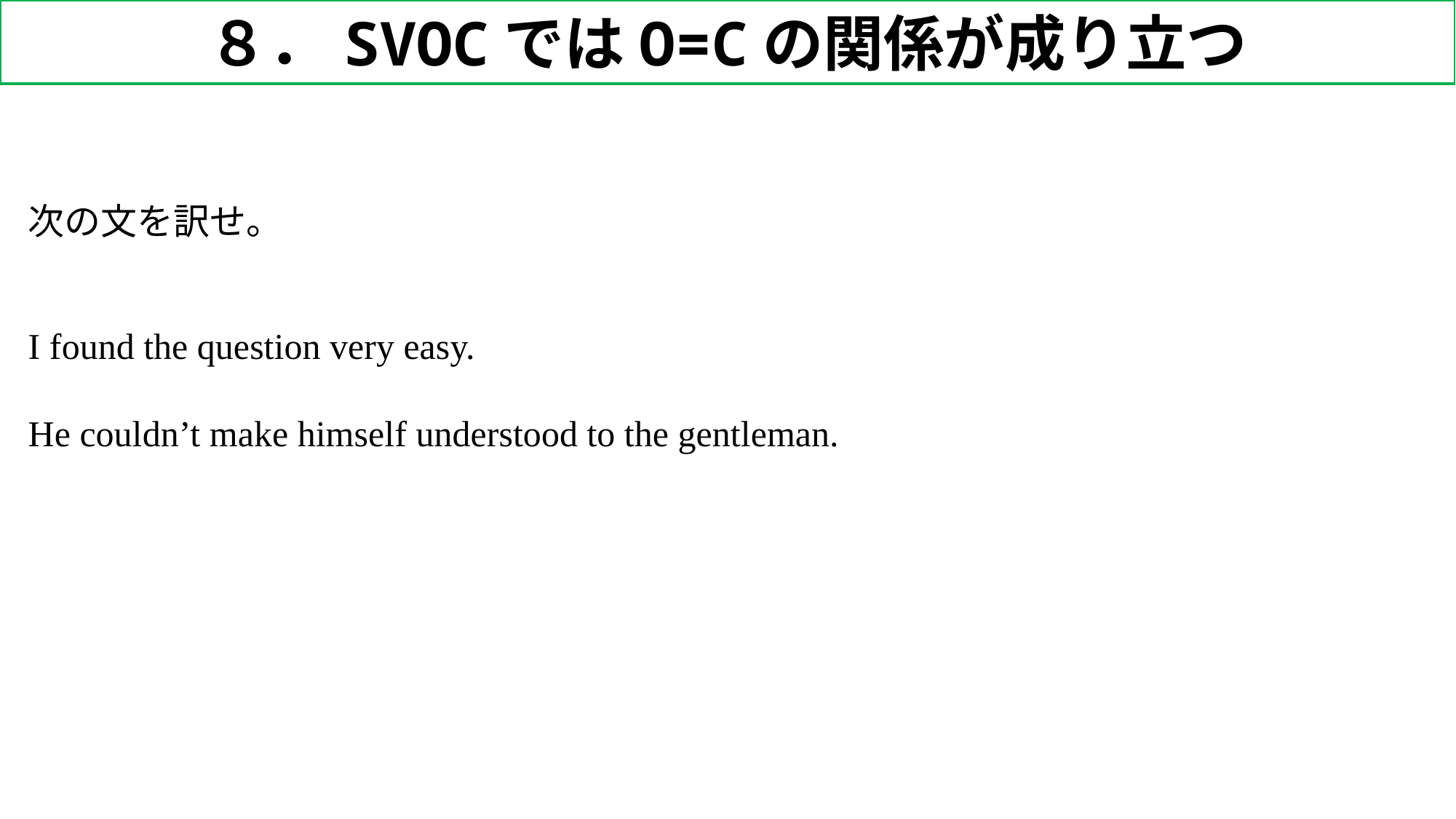

８．SVOCではO=Cの関係が成り立つ
次の文を訳せ。
I found the question very easy.

He couldn’t make himself understood to the gentleman.